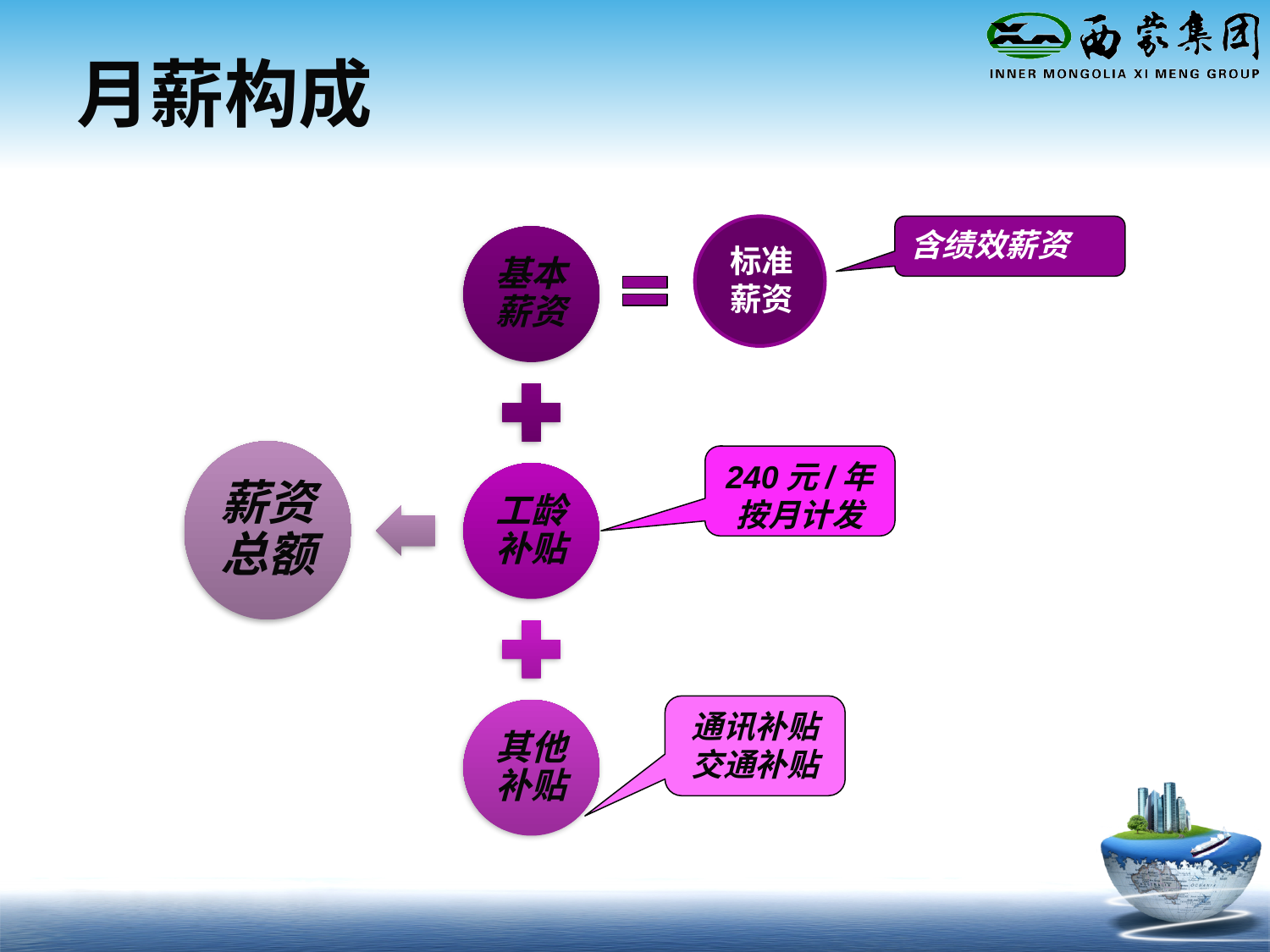

# 月薪构成
标准薪资
含绩效薪资
基本薪资

工龄补贴

其他补贴

薪资总额

240元/年按月计发
通讯补贴交通补贴